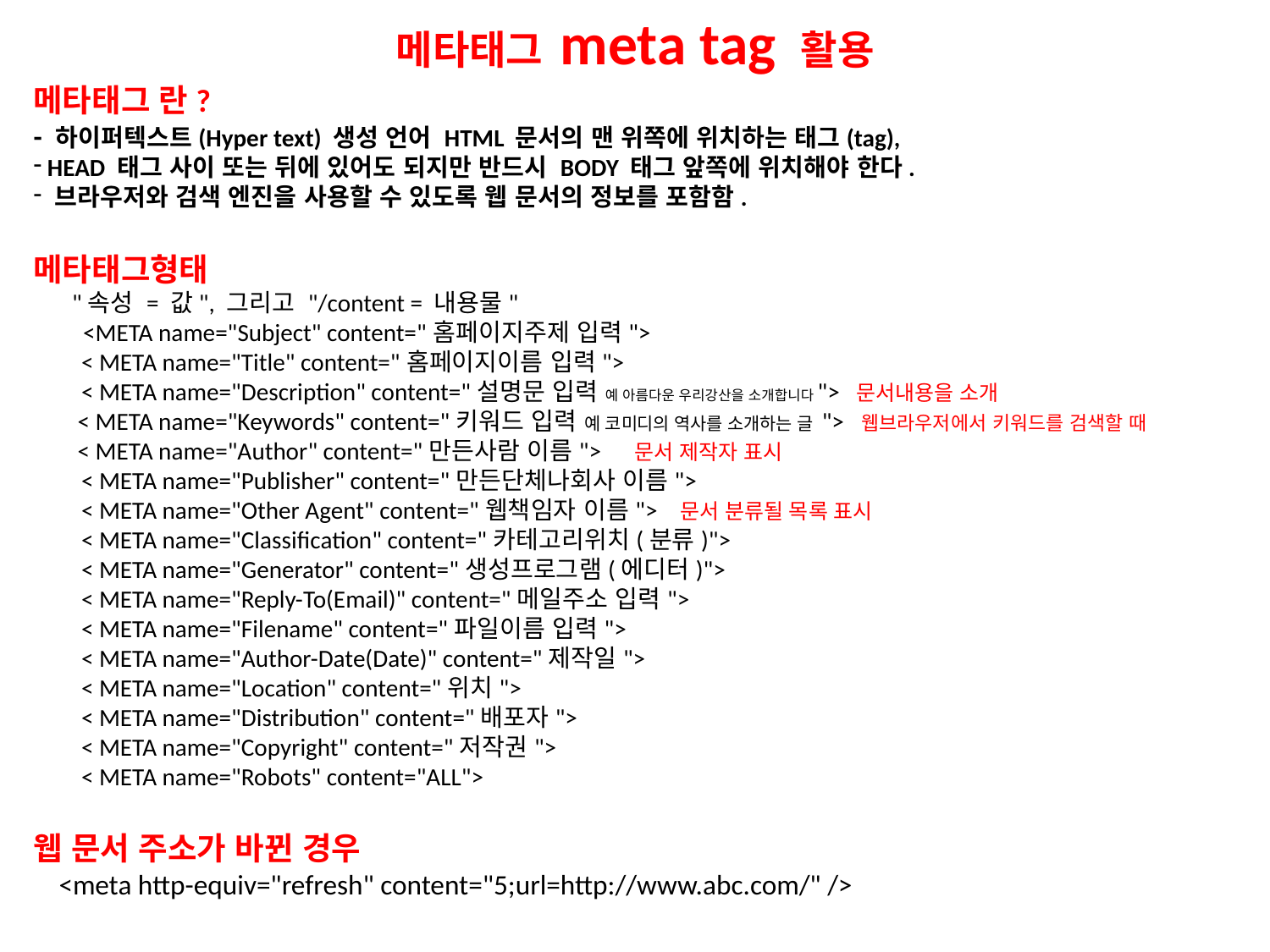

메타태그 meta tag  활용
메타태그 란?
- 하이퍼텍스트(Hyper text) 생성 언어 HTML 문서의 맨 위쪽에 위치하는 태그(tag),
 HEAD 태그 사이 또는 뒤에 있어도 되지만 반드시 BODY 태그 앞쪽에 위치해야 한다.
 브라우저와 검색 엔진을 사용할 수 있도록 웹 문서의 정보를 포함함.

메타태그형태
       "속성 = 값", 그리고 "/content = 내용물"
         <META name="Subject" content="홈페이지주제 입력">
< META name="Title" content="홈페이지이름 입력">
< META name="Description" content="설명문 입력 예 아름다운 우리강산을 소개합니다">  문서내용을 소개
        < META name="Keywords" content="키워드 입력 예 코미디의 역사를 소개하는 글 ">  웹브라우저에서 키워드를 검색할 때
        < META name="Author" content="만든사람 이름">     문서 제작자 표시
< META name="Publisher" content="만든단체나회사 이름">
< META name="Other Agent" content="웹책임자 이름">   문서 분류될 목록 표시
< META name="Classification" content="카테고리위치(분류)">
< META name="Generator" content="생성프로그램(에디터)">
< META name="Reply-To(Email)" content="메일주소 입력">
< META name="Filename" content="파일이름 입력">
< META name="Author-Date(Date)" content="제작일">
< META name="Location" content="위치">
< META name="Distribution" content="배포자">
< META name="Copyright" content="저작권">
< META name="Robots" content="ALL">

웹 문서 주소가 바뀐 경우
    <meta http-equiv="refresh" content="5;url=http://www.abc.com/" />